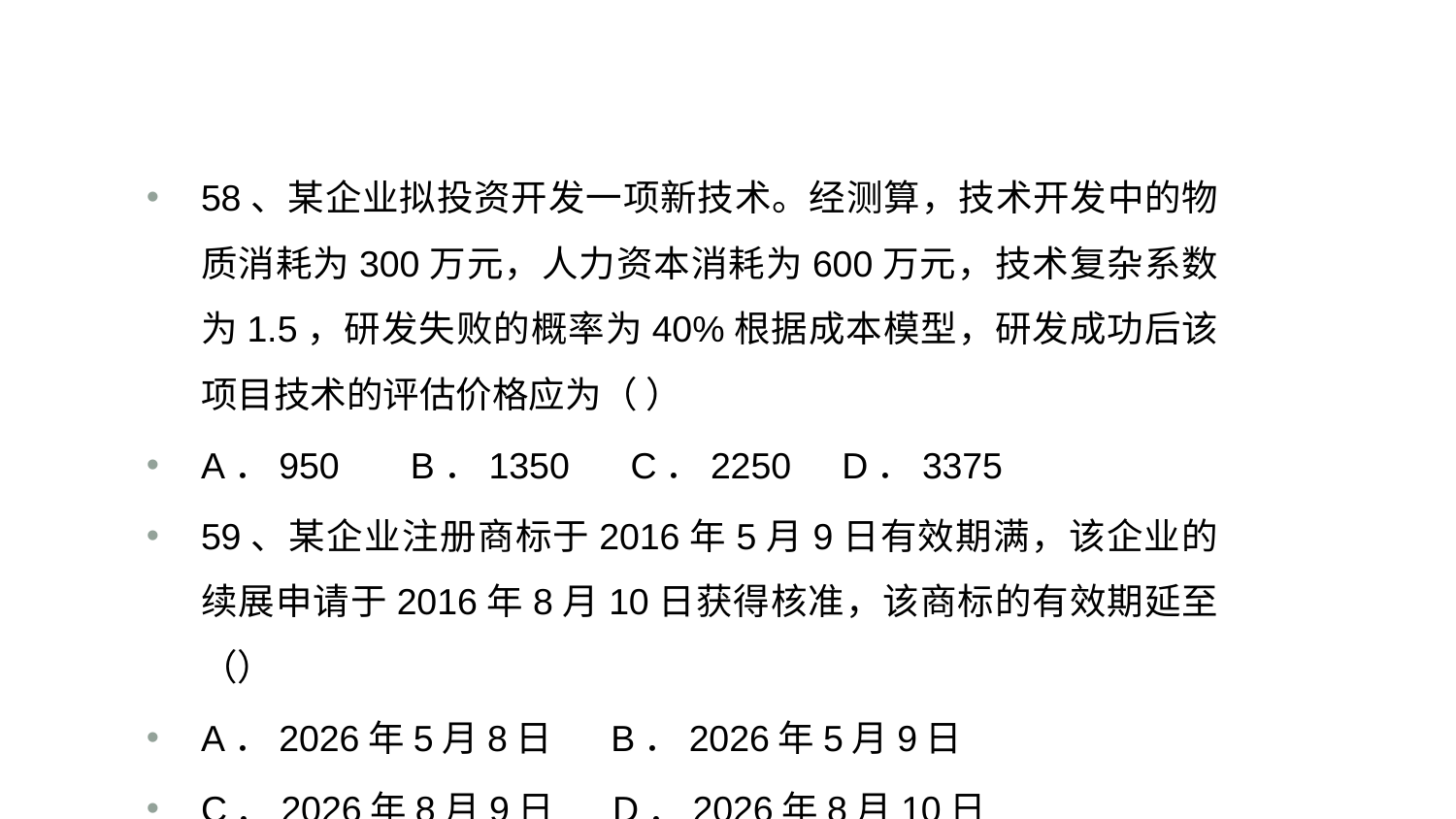

#
58、某企业拟投资开发一项新技术。经测算，技术开发中的物质消耗为300万元，人力资本消耗为600万元，技术复杂系数为1.5，研发失败的概率为40%根据成本模型，研发成功后该项目技术的评估价格应为（ ）
A．950       B．1350      C．2250     D．3375
59、某企业注册商标于2016年5月9日有效期满，该企业的续展申请于2016年8月10日获得核准，该商标的有效期延至（）
A．2026年5月8日      B．2026年5月9日
C．2026年8月9日      D．2026年8月10日